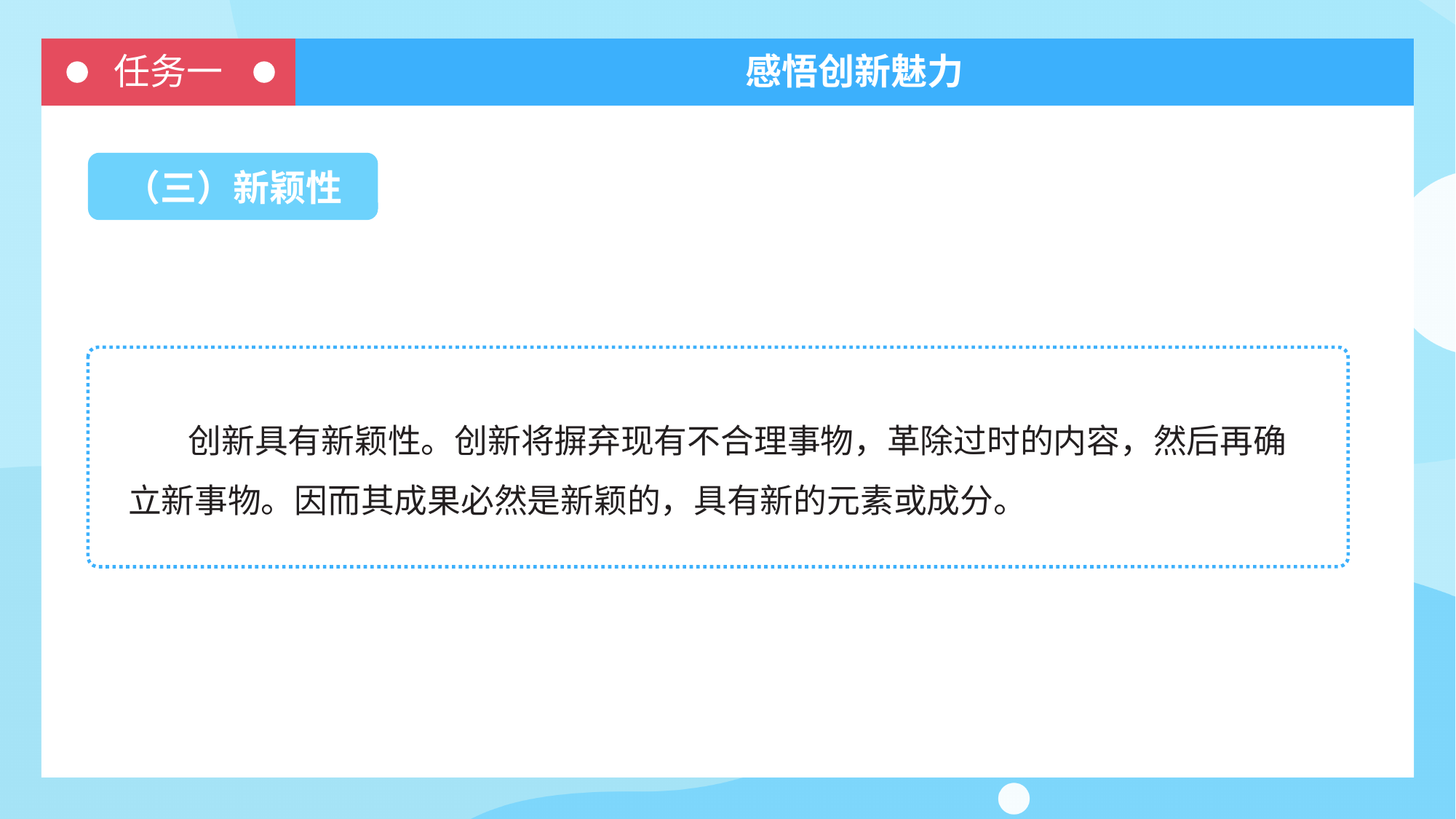

任务一
感悟创新魅力

（三）新颖性

       创新具有新颖性。创新将摒弃现有不合理事物，革除过时的内容，然后再确立新事物。因而其成果必然是新颖的，具有新的元素或成分。